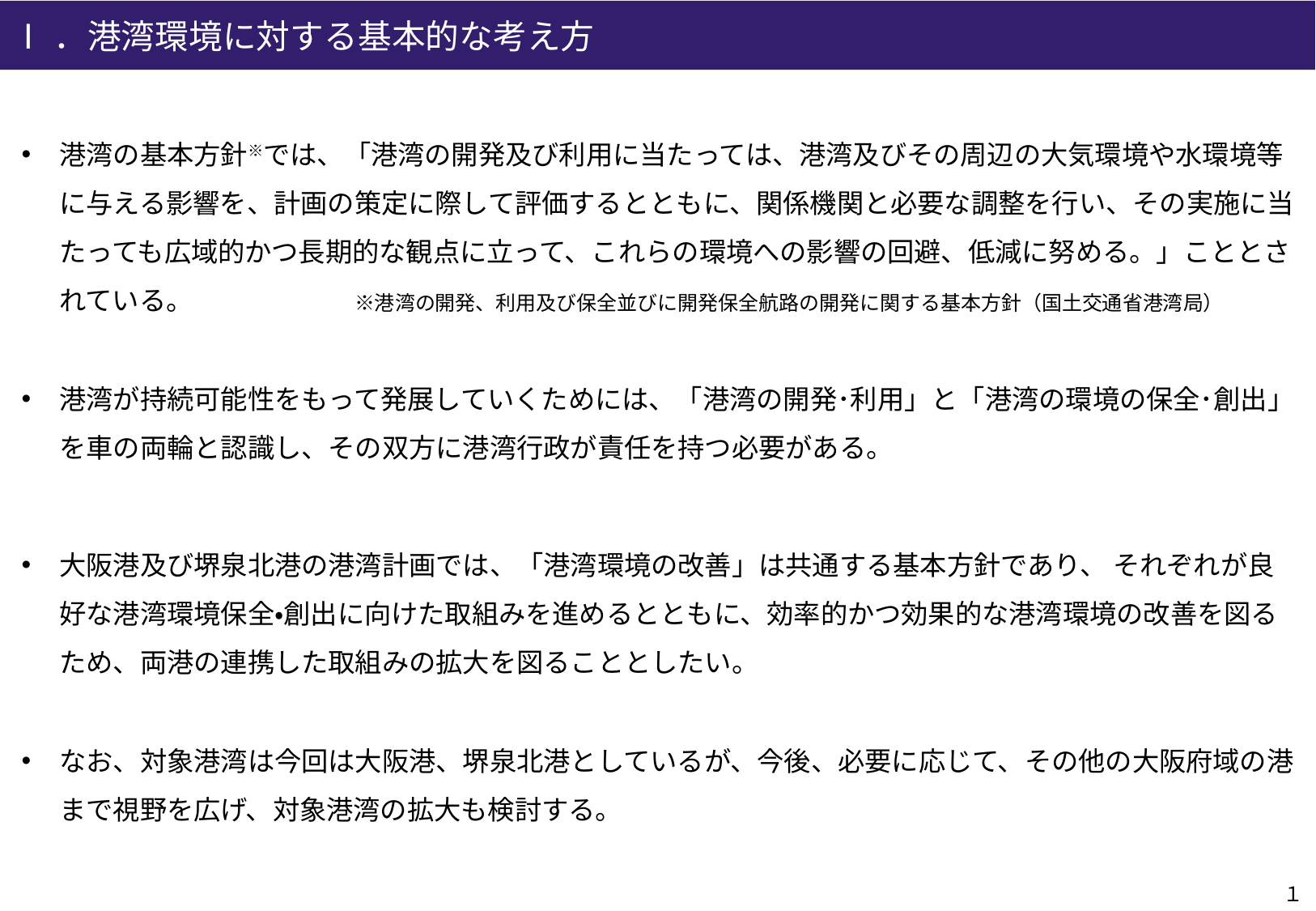

Ⅰ．港湾環境に対する基本的な考え方
港湾の基本方針※では、「港湾の開発及び利用に当たっては、港湾及びその周辺の大気環境や水環境等に与える影響を、計画の策定に際して評価するとともに、関係機関と必要な調整を行い、その実施に当たっても広域的かつ長期的な観点に立って、これらの環境への影響の回避、低減に努める。」こととされている。　　　　　　※港湾の開発、利用及び保全並びに開発保全航路の開発に関する基本方針（国土交通省港湾局）

港湾が持続可能性をもって発展していくためには、「港湾の開発･利用」と「港湾の環境の保全･創出」を車の両輪と認識し、その双方に港湾行政が責任を持つ必要がある。

大阪港及び堺泉北港の港湾計画では、「港湾環境の改善」は共通する基本方針であり、 それぞれが良好な港湾環境保全・創出に向けた取組みを進めるとともに、効率的かつ効果的な港湾環境の改善を図るため、両港の連携した取組みの拡大を図ることとしたい。

なお、対象港湾は今回は大阪港、堺泉北港としているが、今後、必要に応じて、その他の大阪府域の港まで視野を広げ、対象港湾の拡大も検討する。
１